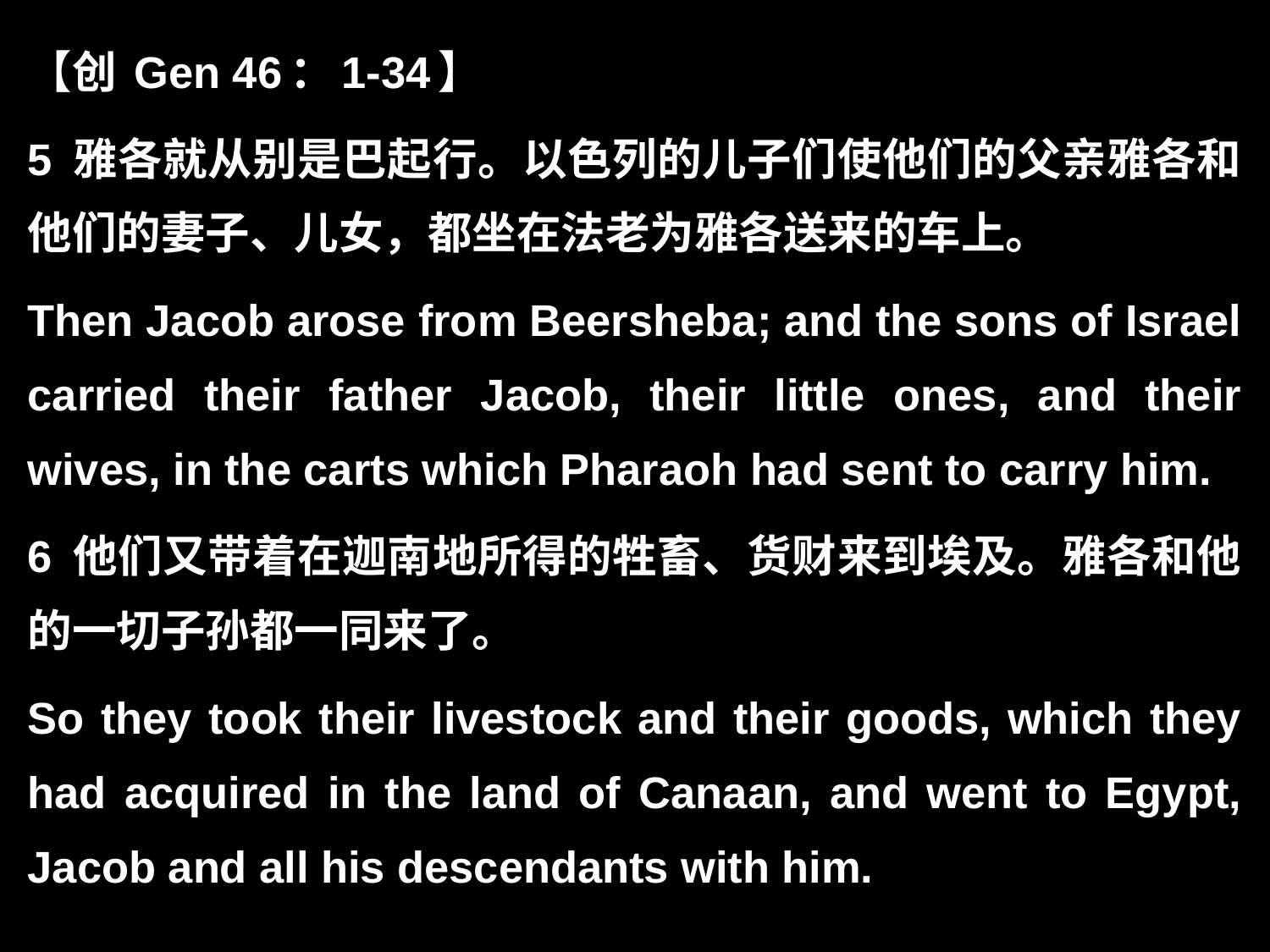

【创 Gen 46：1-34】
5 雅各就从别是巴起行。以色列的儿子们使他们的父亲雅各和他们的妻子、儿女，都坐在法老为雅各送来的车上。
Then Jacob arose from Beersheba; and the sons of Israel carried their father Jacob, their little ones, and their wives, in the carts which Pharaoh had sent to carry him.
6 他们又带着在迦南地所得的牲畜、货财来到埃及。雅各和他的一切子孙都一同来了。
So they took their livestock and their goods, which they had acquired in the land of Canaan, and went to Egypt, Jacob and all his descendants with him.